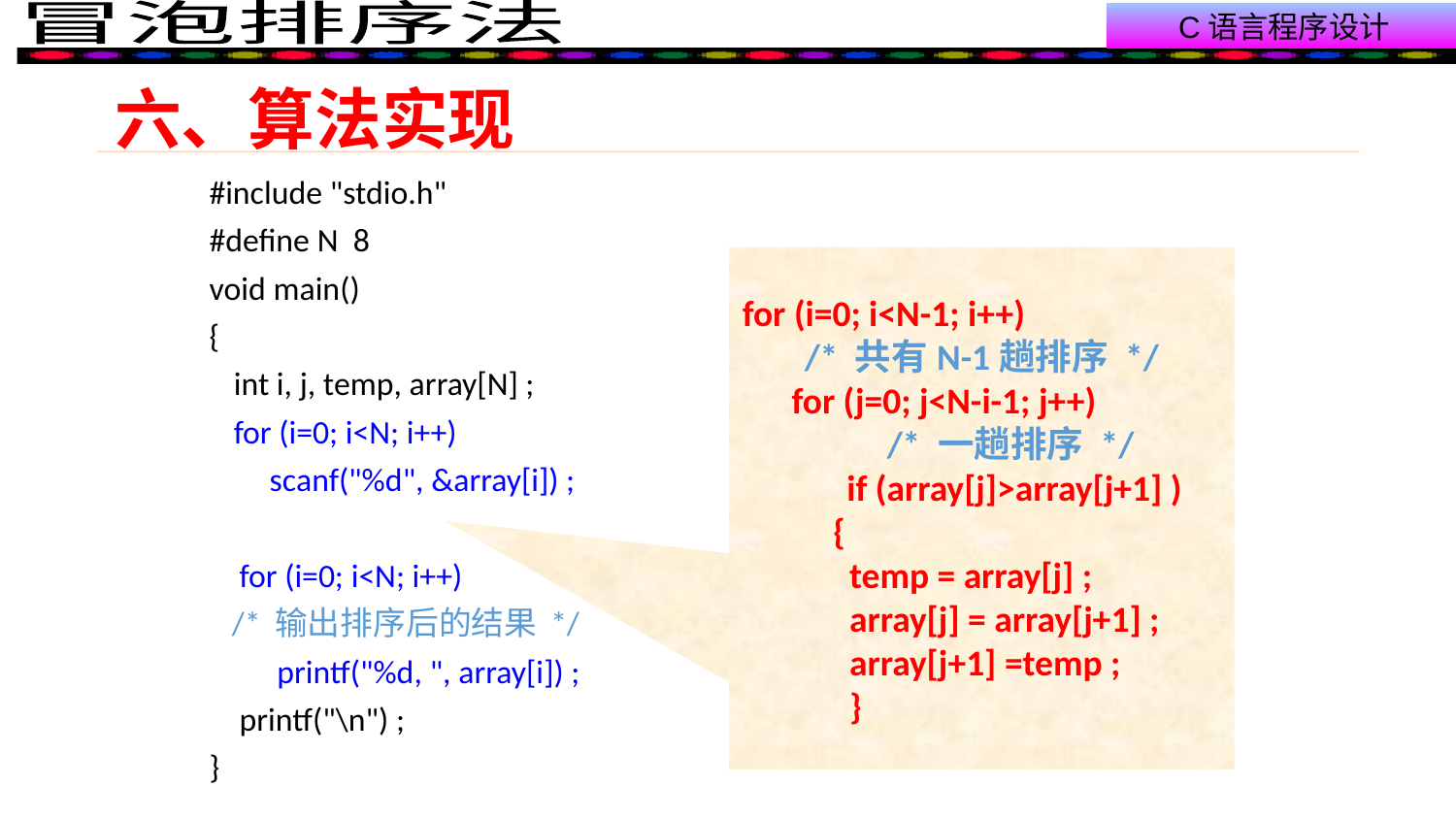

# 六、算法实现
#include "stdio.h"
#define N  8
void main()
{
	int i, j, temp, array[N] ;
	for (i=0; i<N; i++)
        scanf("%d", &array[i]) ;

    for (i=0; i<N; i++)
   /* 输出排序后的结果 */
         printf("%d, ", array[i]) ;
    printf("\n") ;
}
for (i=0; i<N-1; i++)
/* 共有N-1趟排序 */
      for (j=0; j<N-i-1; j++)
       /* 一趟排序 */
        if (array[j]>array[j+1] )
           {
             temp = array[j] ;
             array[j] = array[j+1] ;
             array[j+1] =temp ;
             }